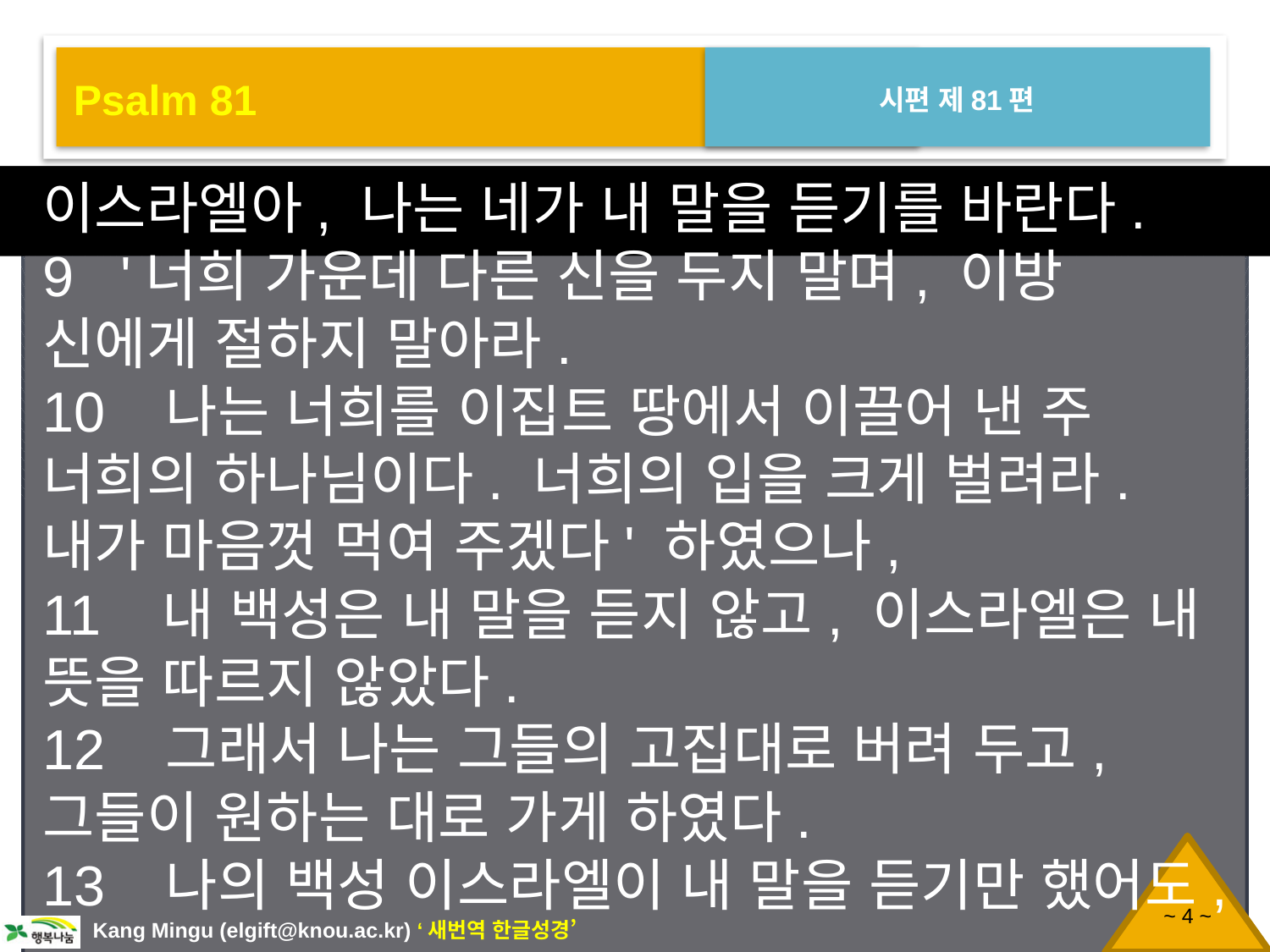

Psalm 81
시편 제81편
이스라엘아, 나는 네가 내 말을 듣기를 바란다.
9   '너희 가운데 다른 신을 두지 말며, 이방 신에게 절하지 말아라.
10   나는 너희를 이집트 땅에서 이끌어 낸 주 너희의 하나님이다. 너희의 입을 크게 벌려라. 내가 마음껏 먹여 주겠다' 하였으나,
11   내 백성은 내 말을 듣지 않고, 이스라엘은 내 뜻을 따르지 않았다.
12   그래서 나는 그들의 고집대로 버려 두고, 그들이 원하는 대로 가게 하였다.
13   나의 백성 이스라엘이 내 말을 듣기만 했어도,